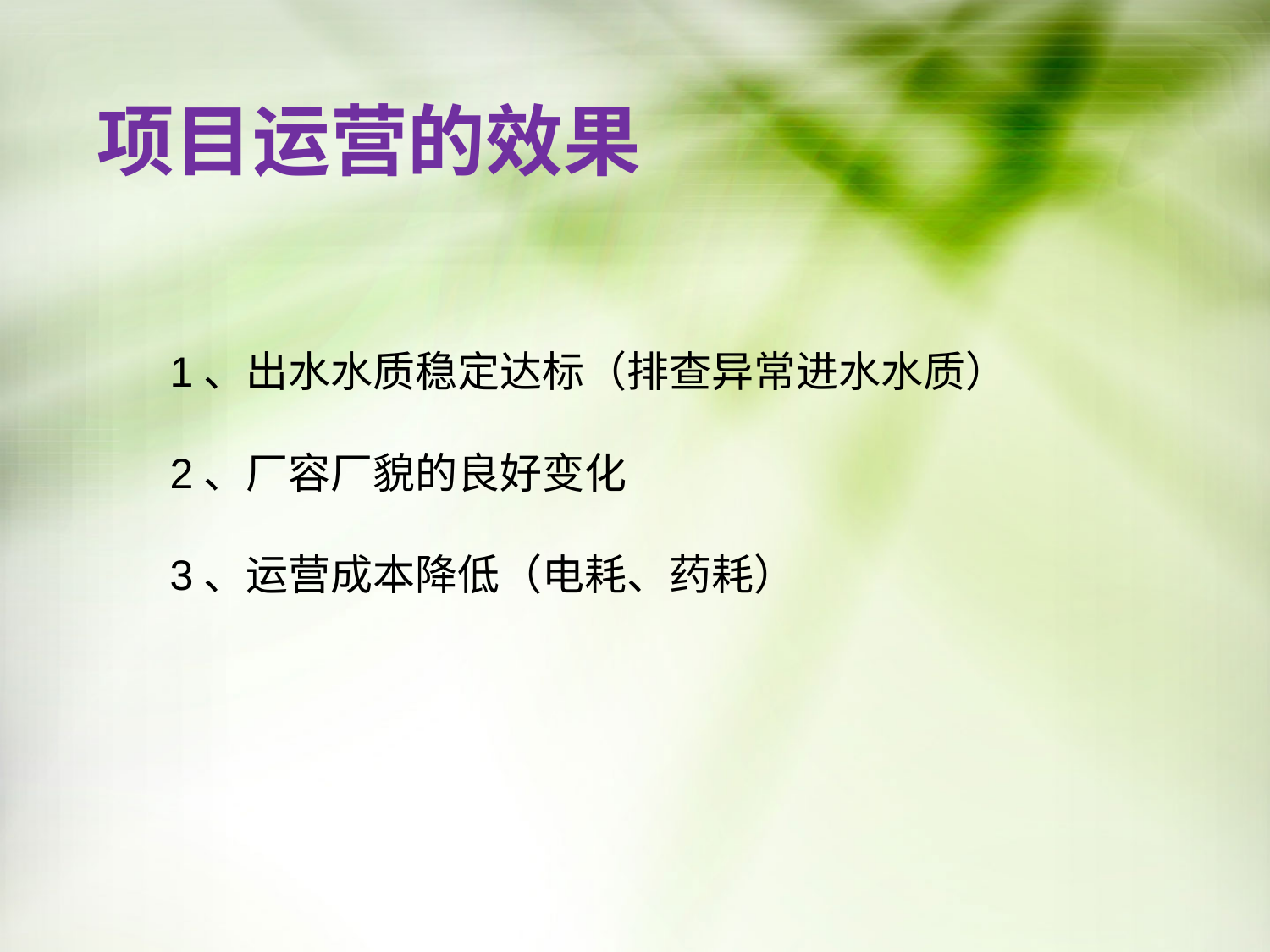

项目运营的效果
1、出水水质稳定达标（排查异常进水水质）

2、厂容厂貌的良好变化

3、运营成本降低（电耗、药耗）